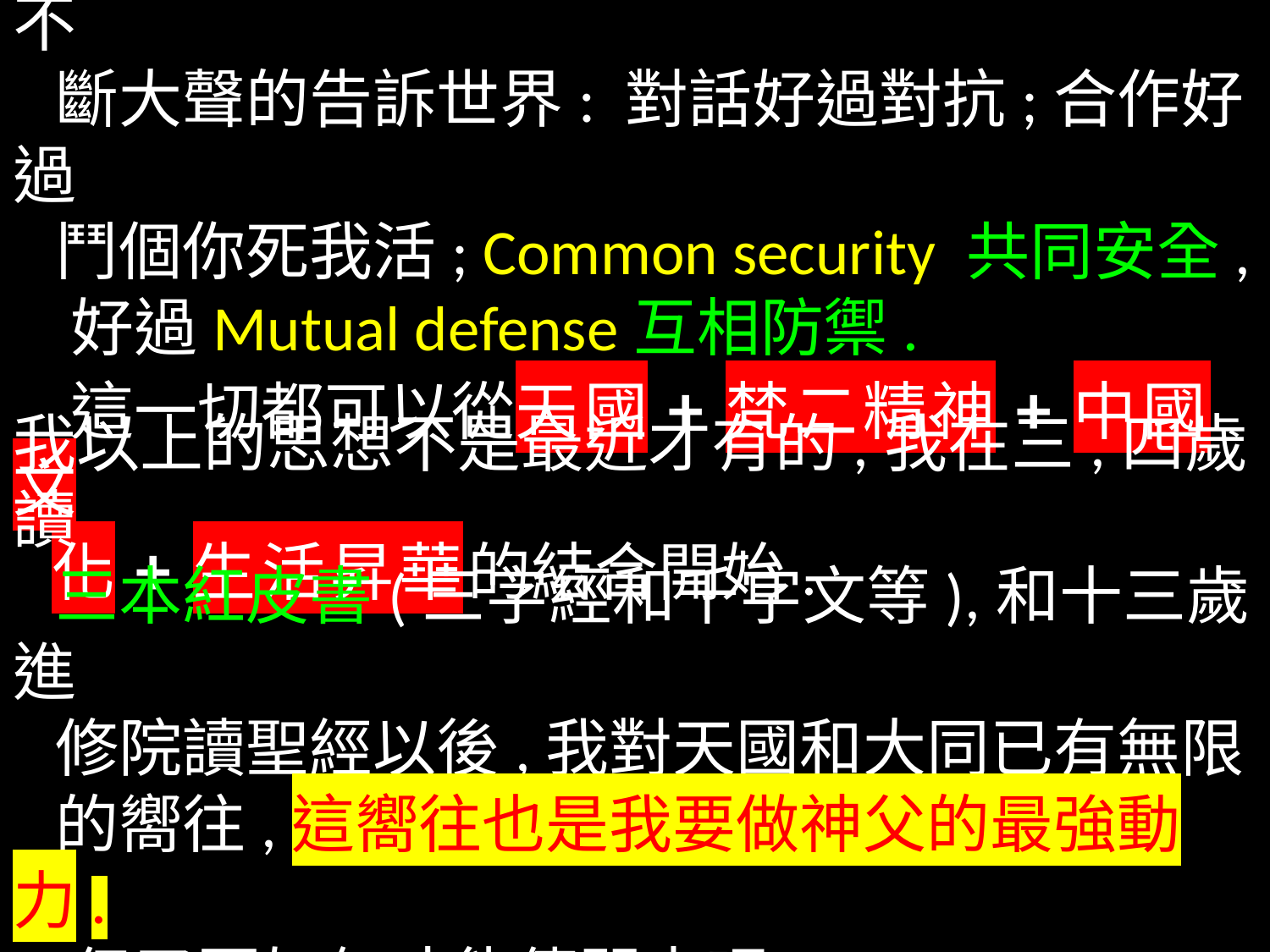

# 我好像對世界不滿,但我卻充滿希望! 我要不 斷大聲的告訴世界: 對話好過對抗;合作好過 鬥個你死我活; Common security 共同安全, 好過Mutual defense互相防禦. 這一切都可以從天國+梵二精神+中國文 化+生活昇華的結合開始.
我以上的思想不是最近才有的,我在三,四歲讀
   三本紅皮書(三字經和千字文等),和十三歲進
   修院讀聖經以後,我對天國和大同已有無限
   的嚮往,這嚮往也是我要做神父的最強動力.
   但又要如何才能傳開去呢?